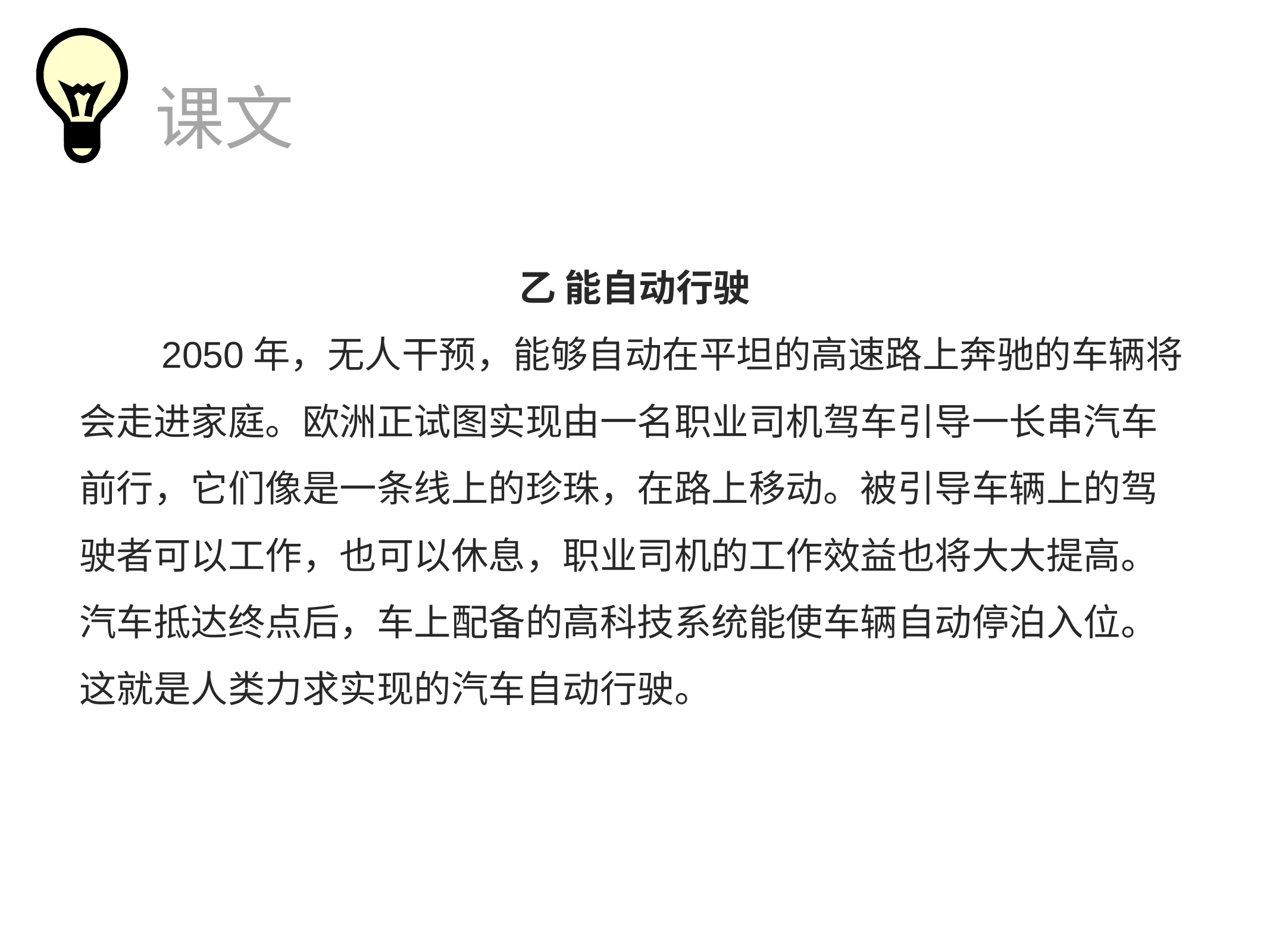

课文
乙 能自动行驶
        2050年，无人干预，能够自动在平坦的高速路上奔驰的车辆将会走进家庭。欧洲正试图实现由一名职业司机驾车引导一长串汽车前行，它们像是一条线上的珍珠，在路上移动。被引导车辆上的驾驶者可以工作，也可以休息，职业司机的工作效益也将大大提高。汽车抵达终点后，车上配备的高科技系统能使车辆自动停泊入位。这就是人类力求实现的汽车自动行驶。